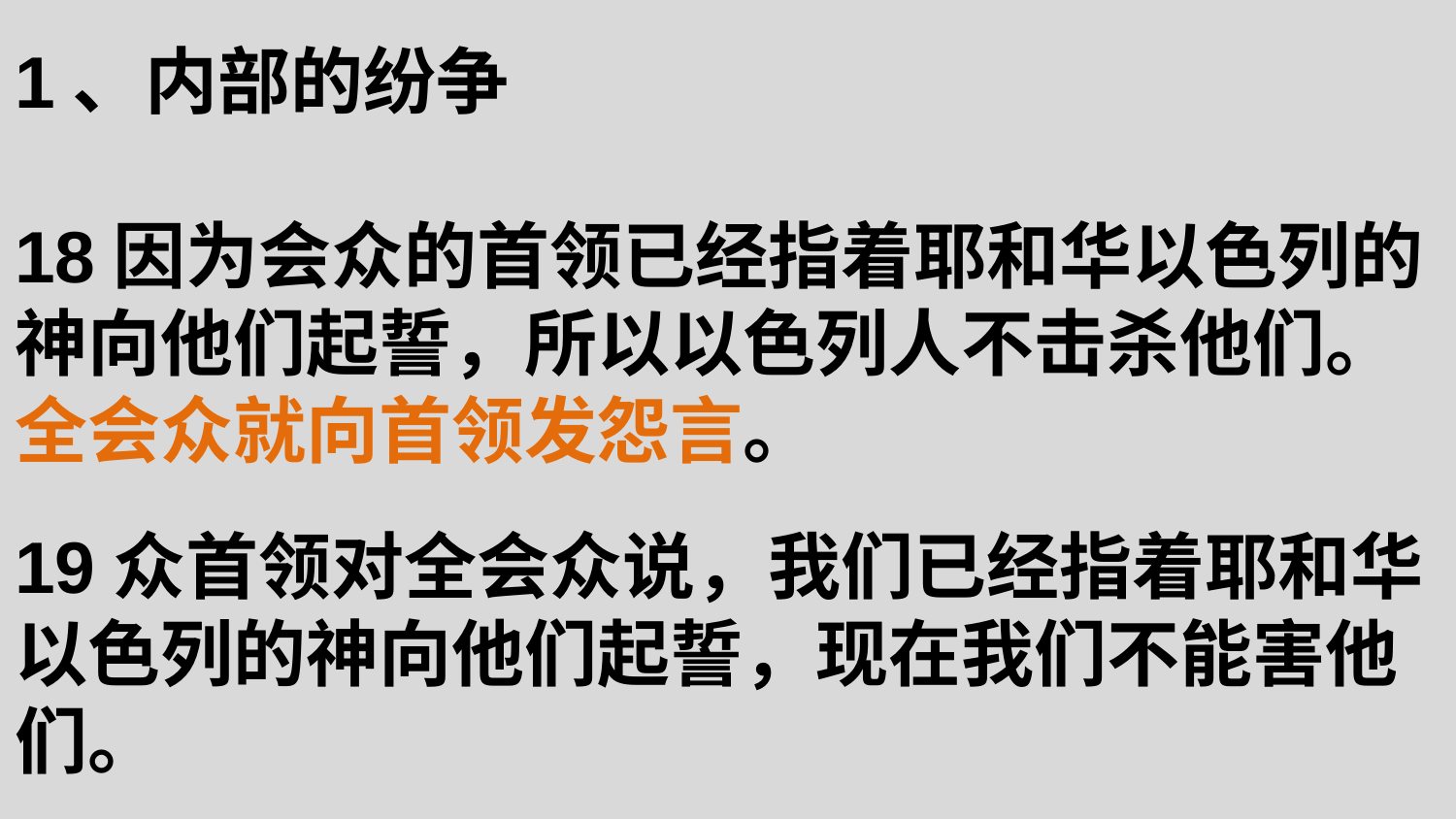

# 1、内部的纷争 18因为会众的首领已经指着耶和华以色列的神向他们起誓，所以以色列人不击杀他们。全会众就向首领发怨言。 19众首领对全会众说，我们已经指着耶和华以色列的神向他们起誓，现在我们不能害他们。